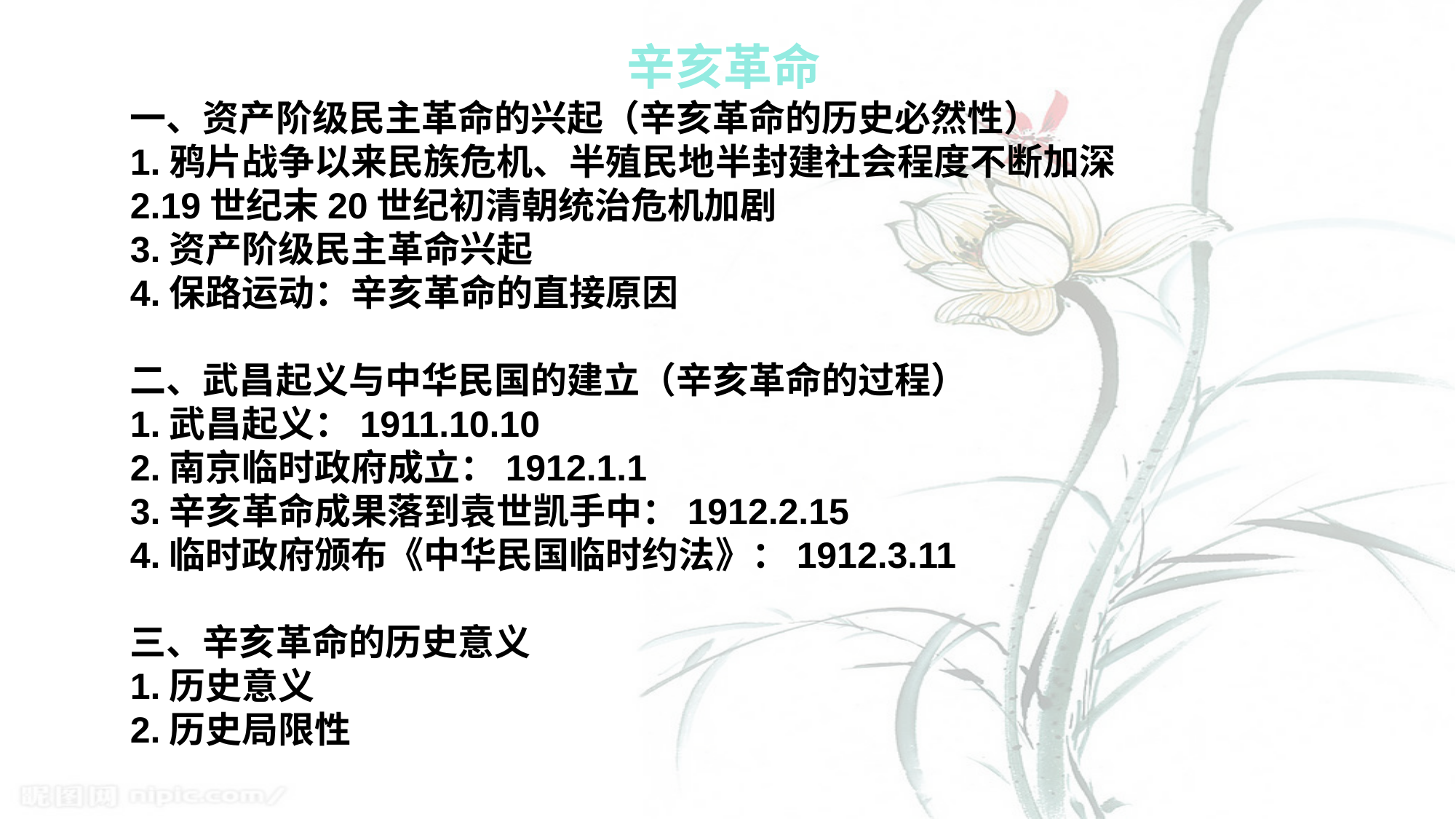

辛亥革命
一、资产阶级民主革命的兴起（辛亥革命的历史必然性）
1.鸦片战争以来民族危机、半殖民地半封建社会程度不断加深
2.19世纪末20世纪初清朝统治危机加剧
3.资产阶级民主革命兴起
4.保路运动：辛亥革命的直接原因

二、武昌起义与中华民国的建立（辛亥革命的过程）
1.武昌起义：1911.10.10
2.南京临时政府成立：1912.1.1
3.辛亥革命成果落到袁世凯手中：1912.2.15
4.临时政府颁布《中华民国临时约法》：1912.3.11

三、辛亥革命的历史意义
1.历史意义
2.历史局限性